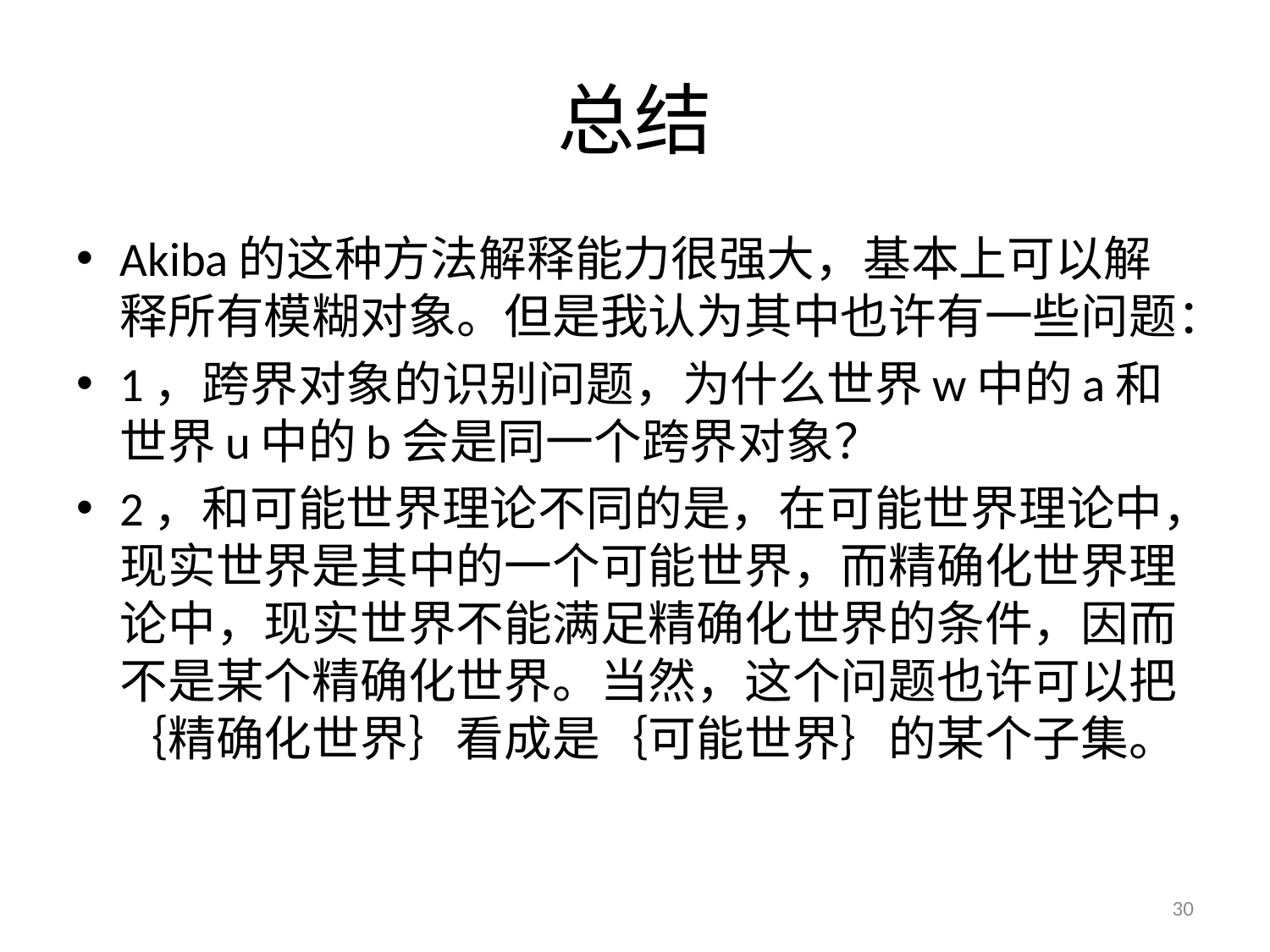

# 总结
Akiba的这种方法解释能力很强大，基本上可以解释所有模糊对象。但是我认为其中也许有一些问题：
1，跨界对象的识别问题，为什么世界w中的a和世界u中的b会是同一个跨界对象？
2，和可能世界理论不同的是，在可能世界理论中，现实世界是其中的一个可能世界，而精确化世界理论中，现实世界不能满足精确化世界的条件，因而不是某个精确化世界。当然，这个问题也许可以把｛精确化世界｝看成是｛可能世界｝的某个子集。
30